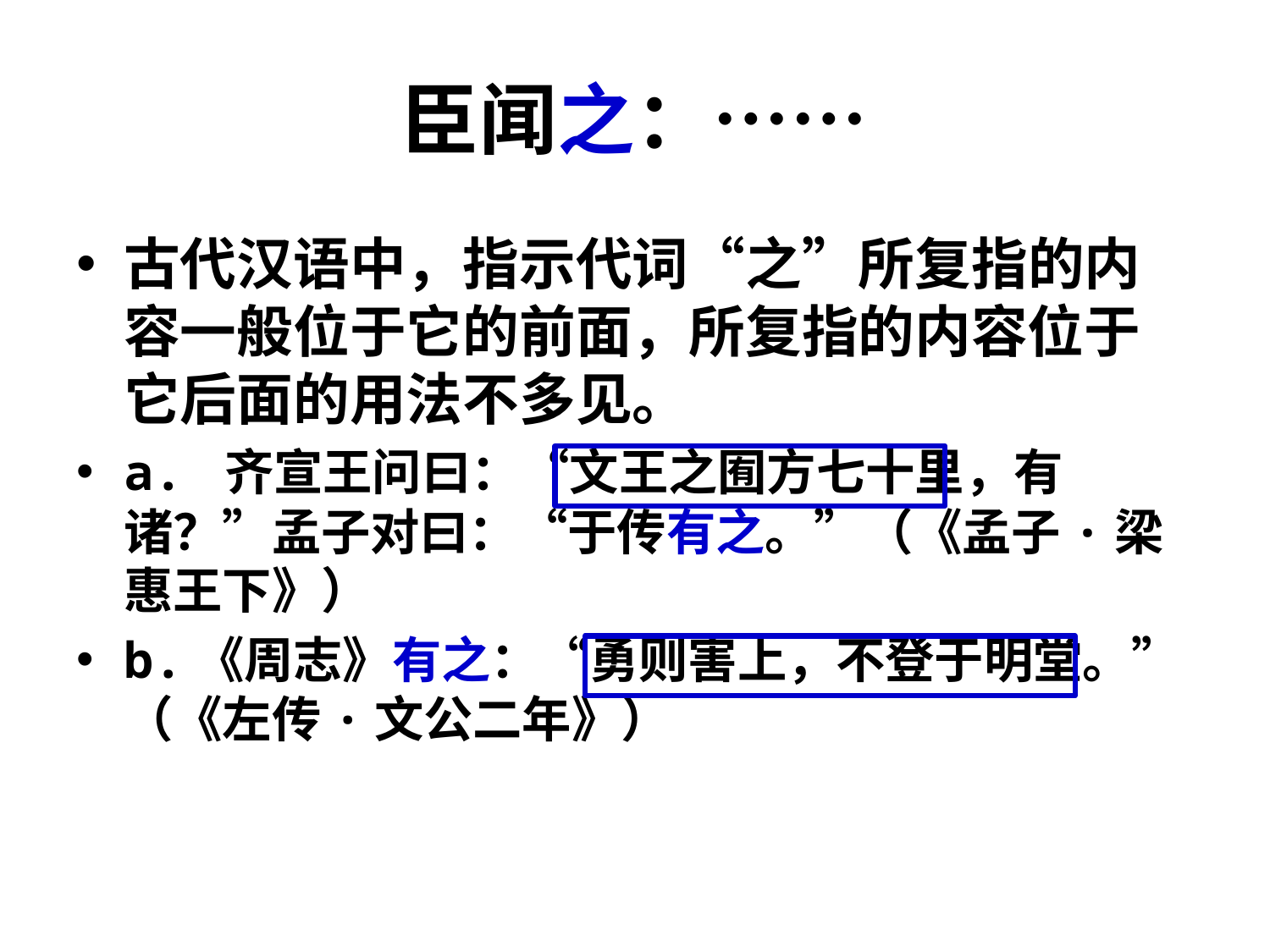

# 臣闻之：……
古代汉语中，指示代词“之”所复指的内容一般位于它的前面，所复指的内容位于它后面的用法不多见。
a. 齐宣王问曰：“文王之囿方七十里，有诸？”孟子对曰：“于传有之。”（《孟子·梁惠王下》）
b.《周志》有之：“勇则害上，不登于明堂。”（《左传·文公二年》）